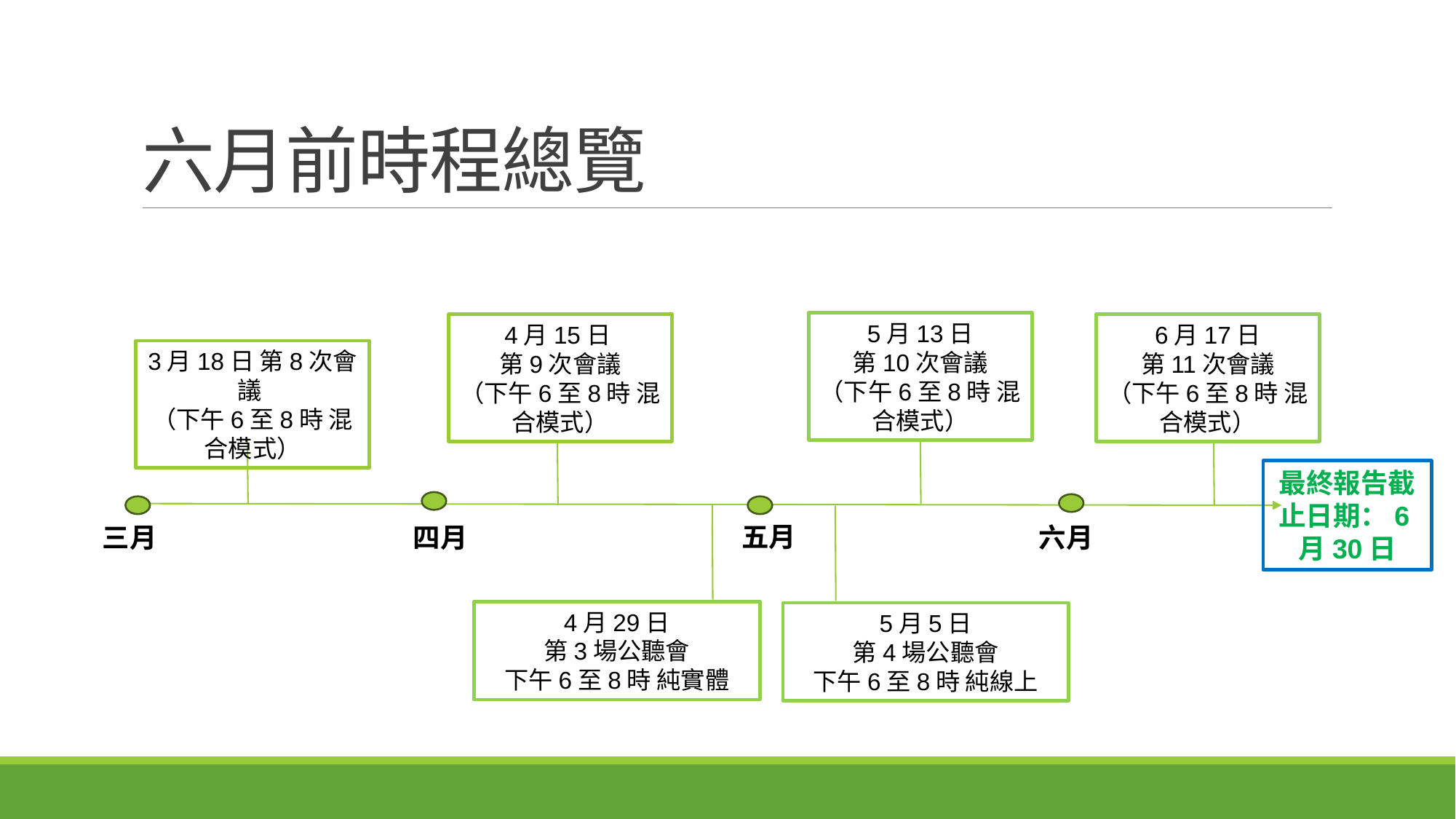

# 六月前時程總覽
5月13日
第10次會議
（下午6至8時 混合模式）
4月15日
第9次會議
（下午6至8時 混合模式）
6月17日
第11次會議
（下午6至8時 混合模式）
3月18日 第8次會議
（下午6至8時 混合模式）
最終報告截止日期：6月30日

五月
三月
四月
六月
4月29日
第3場公聽會
下午6至8時 純實體
5月5日
第4場公聽會
下午6至8時 純線上